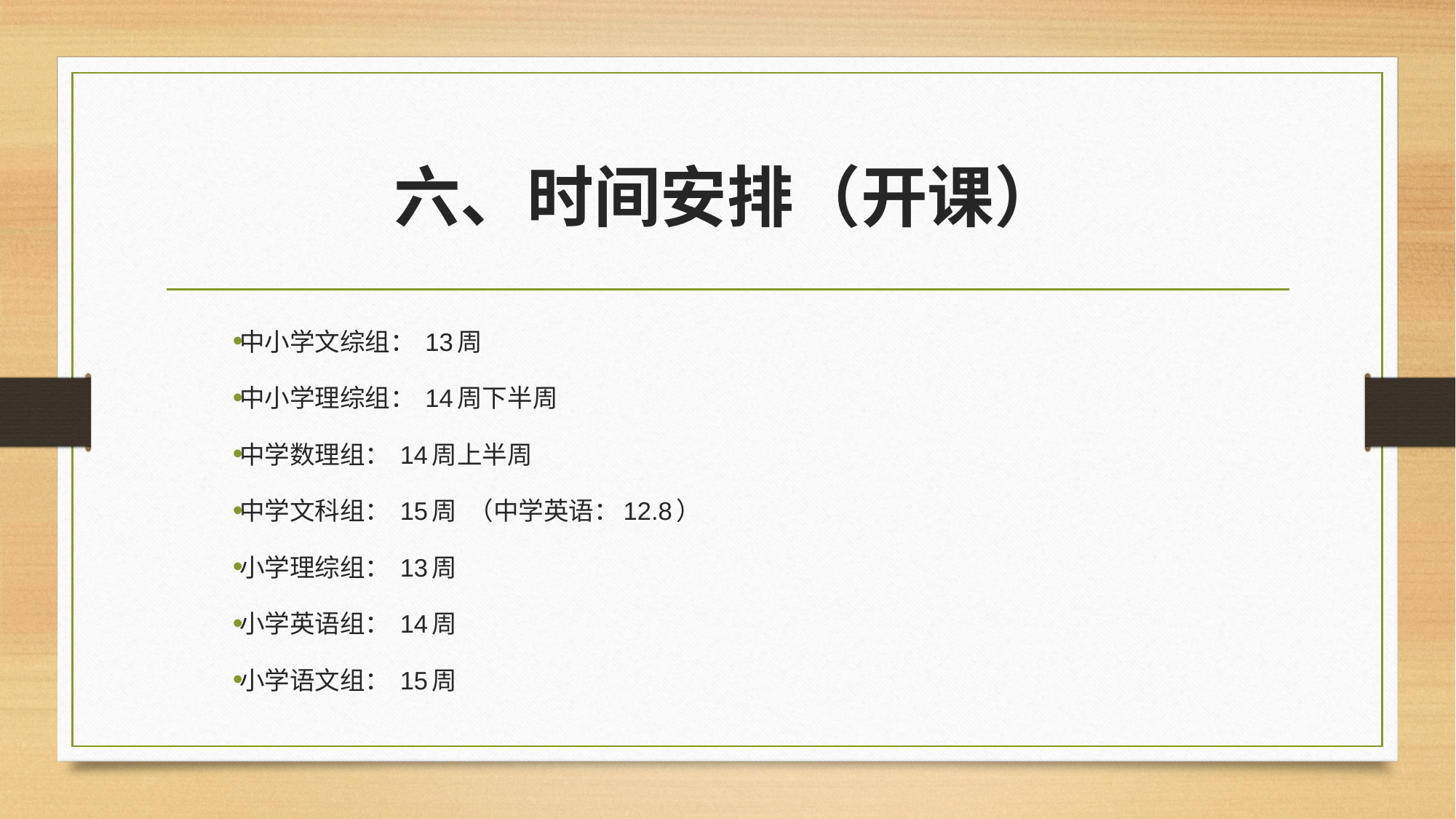

# 六、时间安排（开课）
中小学文综组： 13周
中小学理综组： 14周下半周
中学数理组： 14周上半周
中学文科组： 15周  （中学英语：12.8）
小学理综组： 13周
小学英语组： 14周
小学语文组： 15周